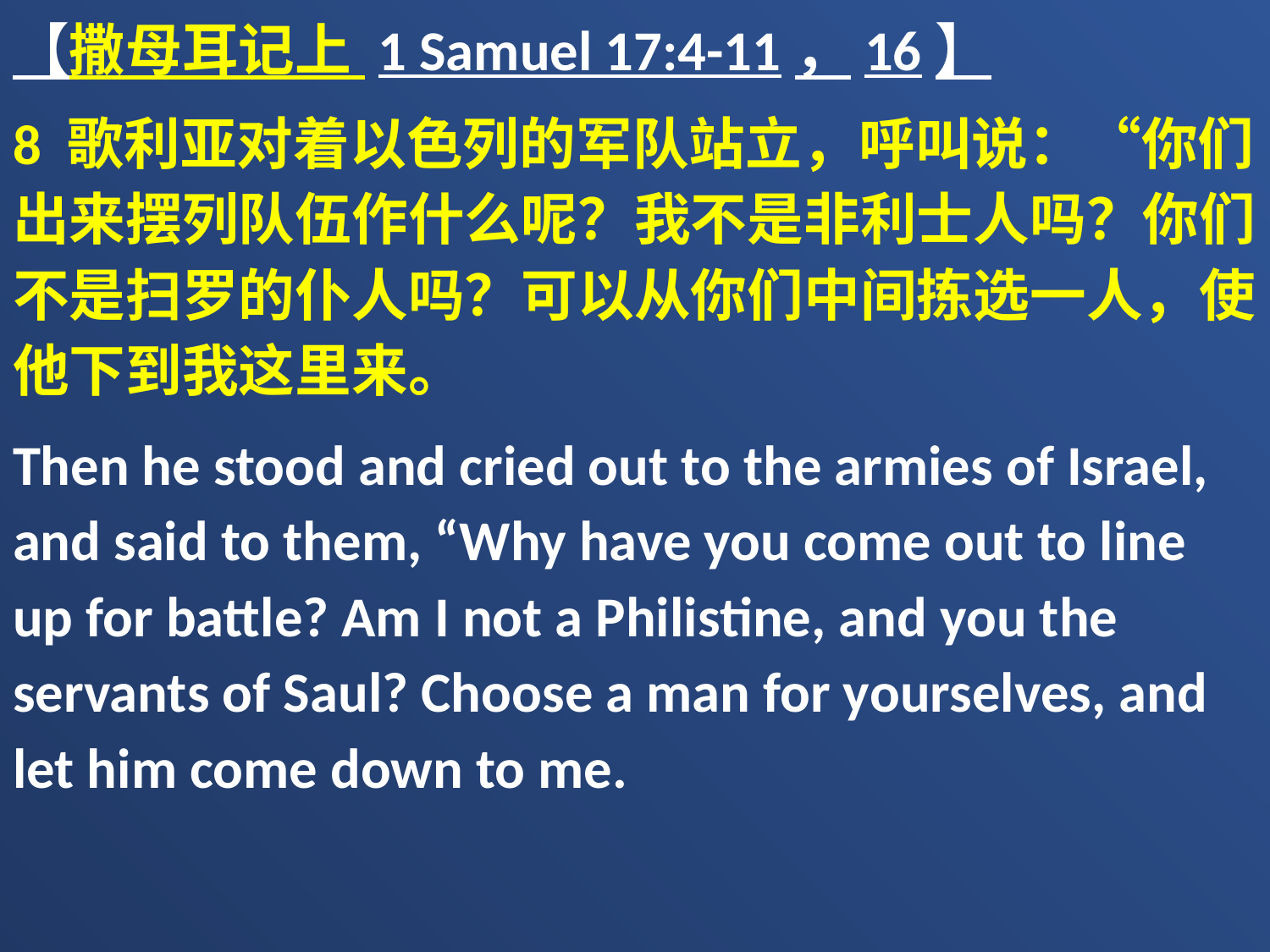

【撒母耳记上 1 Samuel 17:4-11，16】
8 歌利亚对着以色列的军队站立，呼叫说：“你们出来摆列队伍作什么呢？我不是非利士人吗？你们不是扫罗的仆人吗？可以从你们中间拣选一人，使他下到我这里来。
Then he stood and cried out to the armies of Israel, and said to them, “Why have you come out to line up for battle? Am I not a Philistine, and you the servants of Saul? Choose a man for yourselves, and let him come down to me.